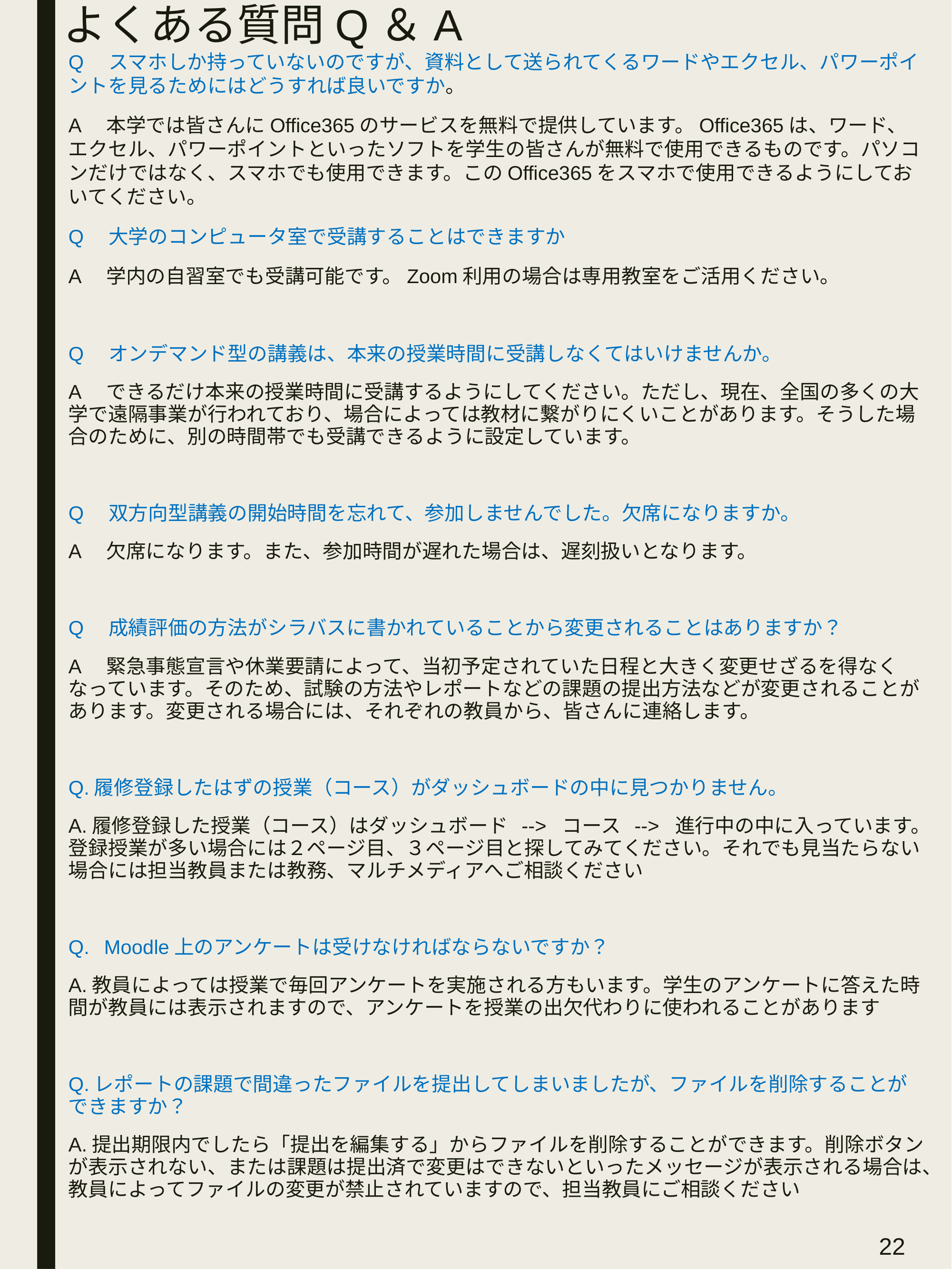

# よくある質問Q＆A
Q　スマホしか持っていないのですが、資料として送られてくるワードやエクセル、パワーポイントを見るためにはどうすれば良いですか。
A　本学では皆さんにOffice365のサービスを無料で提供しています。Office365は、ワード、エクセル、パワーポイントといったソフトを学生の皆さんが無料で使用できるものです。パソコンだけではなく、スマホでも使用できます。このOffice365をスマホで使用できるようにしておいてください。
Q　大学のコンピュータ室で受講することはできますか
A　学内の自習室でも受講可能です。Zoom利用の場合は専用教室をご活用ください。

Q　オンデマンド型の講義は、本来の授業時間に受講しなくてはいけませんか。
A　できるだけ本来の授業時間に受講するようにしてください。ただし、現在、全国の多くの大学で遠隔事業が行われており、場合によっては教材に繋がりにくいことがあります。そうした場合のために、別の時間帯でも受講できるように設定しています。

Q　双方向型講義の開始時間を忘れて、参加しませんでした。欠席になりますか。
A　欠席になります。また、参加時間が遅れた場合は、遅刻扱いとなります。

Q　成績評価の方法がシラバスに書かれていることから変更されることはありますか？
A　緊急事態宣言や休業要請によって、当初予定されていた日程と大きく変更せざるを得なくなっています。そのため、試験の方法やレポートなどの課題の提出方法などが変更されることがあります。変更される場合には、それぞれの教員から、皆さんに連絡します。

Q.履修登録したはずの授業（コース）がダッシュボードの中に見つかりません。
A.履修登録した授業（コース）はダッシュボード  -->  コース  -->  進行中の中に入っています。登録授業が多い場合には２ページ目、３ページ目と探してみてください。それでも見当たらない場合には担当教員または教務、マルチメディアへご相談ください

Moodle上のアンケートは受けなければならないですか？
A.教員によっては授業で毎回アンケートを実施される方もいます。学生のアンケートに答えた時間が教員には表示されますので、アンケートを授業の出欠代わりに使われることがあります

Q.レポートの課題で間違ったファイルを提出してしまいましたが、ファイルを削除することができますか？
A.提出期限内でしたら「提出を編集する」からファイルを削除することができます。削除ボタンが表示されない、または課題は提出済で変更はできないといったメッセージが表示される場合は、教員によってファイルの変更が禁止されていますので、担当教員にご相談ください

22